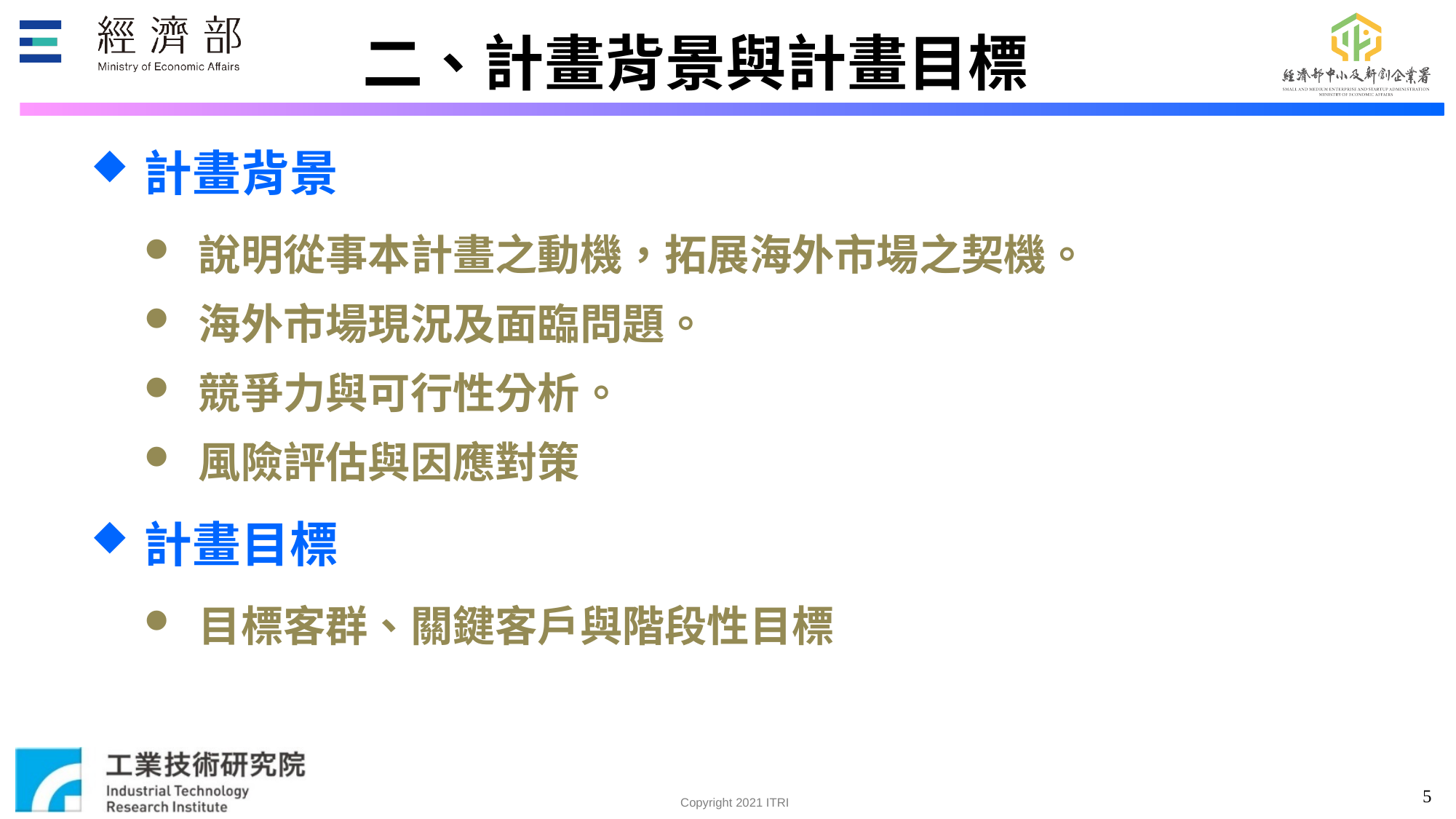

二、計畫背景與計畫目標
計畫背景
說明從事本計畫之動機，拓展海外市場之契機。
海外市場現況及面臨問題。
競爭力與可行性分析。
風險評估與因應對策
計畫目標
目標客群、關鍵客戶與階段性目標
5